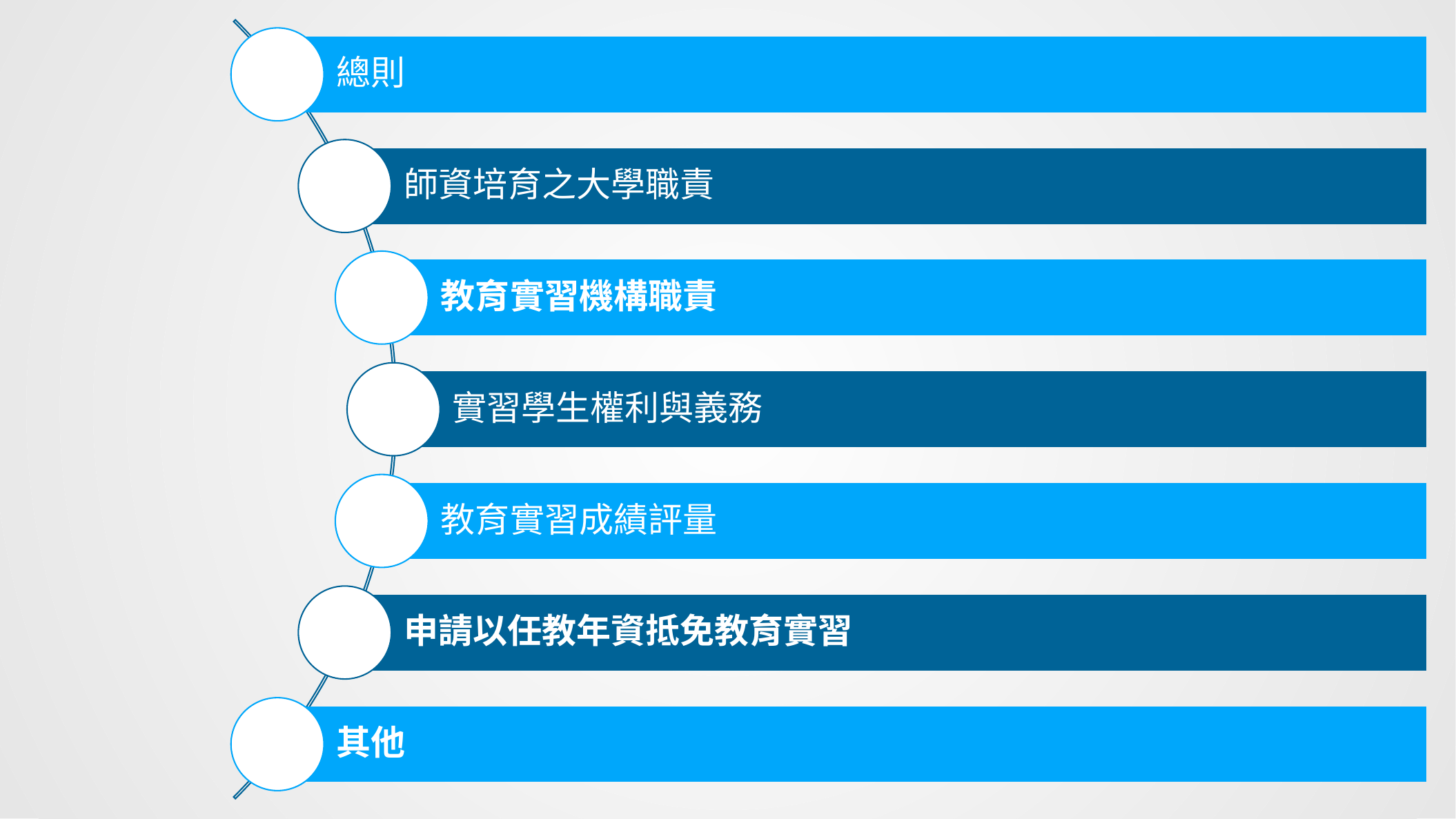

總則
師資培育之大學職責
教育實習機構職責
實習學生權利與義務
教育實習成績評量
申請以任教年資抵免教育實習
其他